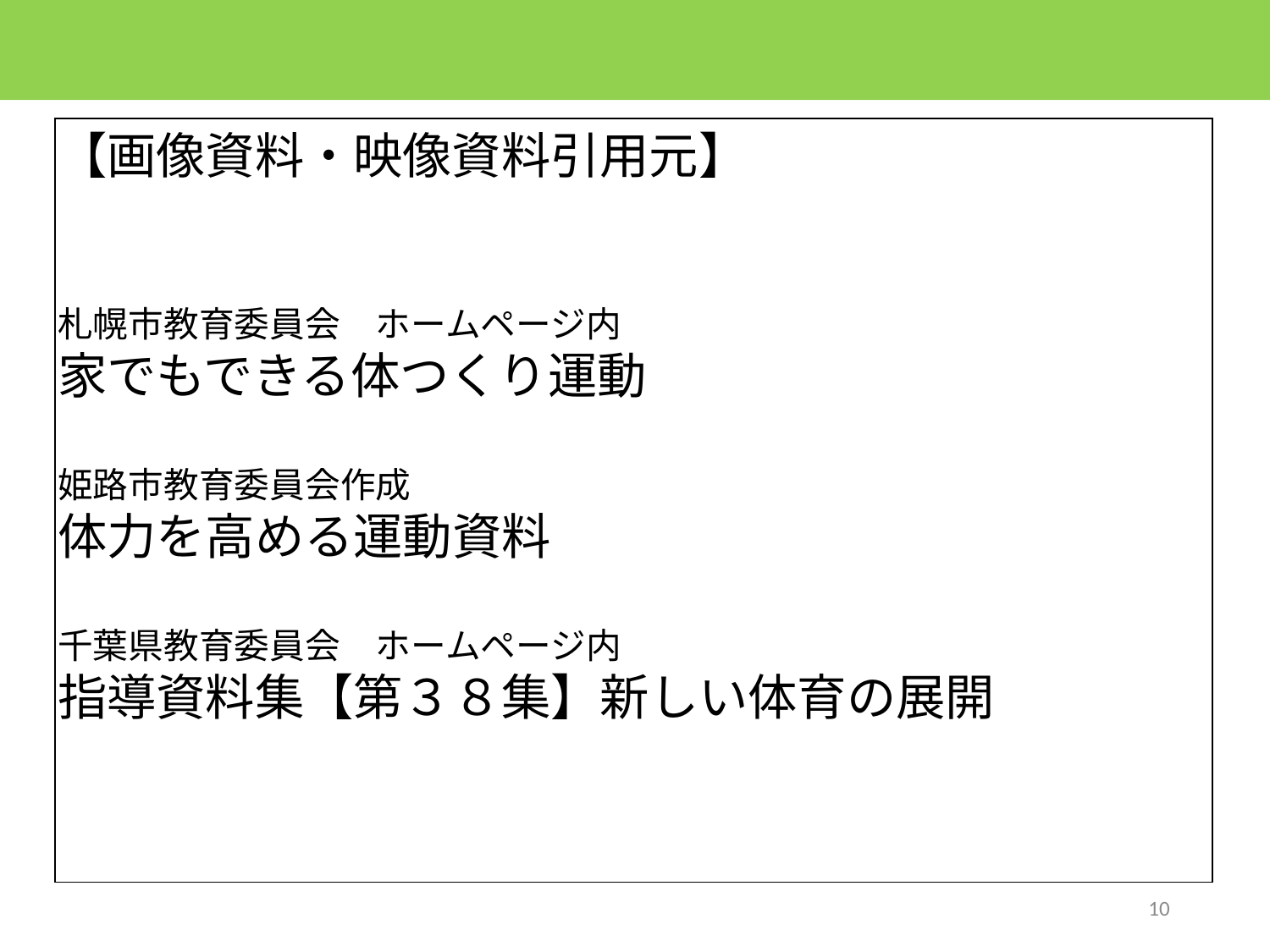

【画像資料・映像資料引用元】

札幌市教育委員会　ホームページ内
家でもできる体つくり運動

姫路市教育委員会作成
体力を高める運動資料

千葉県教育委員会　ホームページ内
指導資料集【第３８集】新しい体育の展開

10